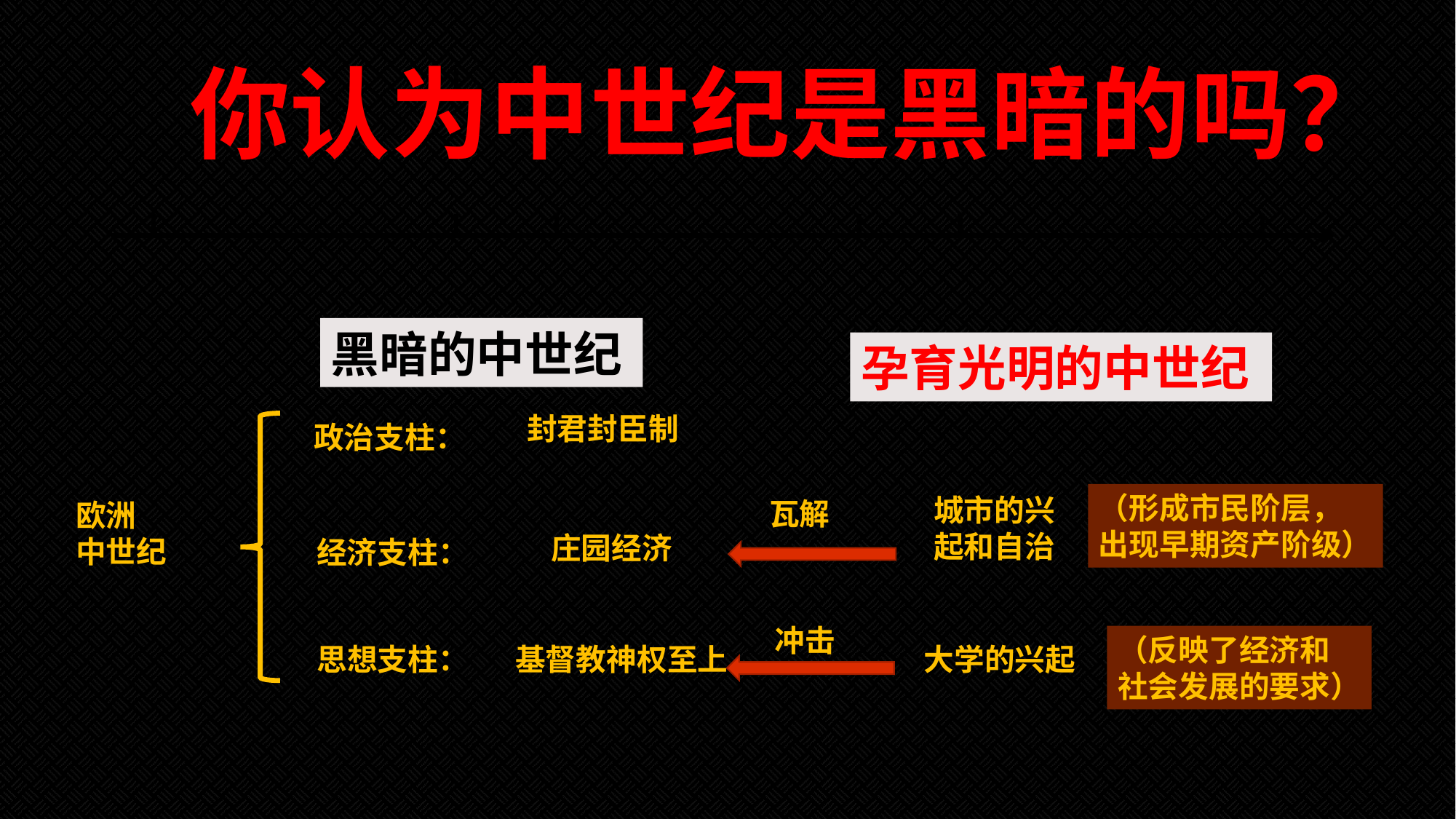

你认为中世纪是黑暗的吗？

黑暗的中世纪
孕育光明的中世纪
封君封臣制
政治支柱：

（形成市民阶层，
出现早期资产阶级）
城市的兴
起和自治
瓦解
欧洲
中世纪
庄园经济
经济支柱：

冲击
（反映了经济和
社会发展的要求）
基督教神权至上
思想支柱：
大学的兴起